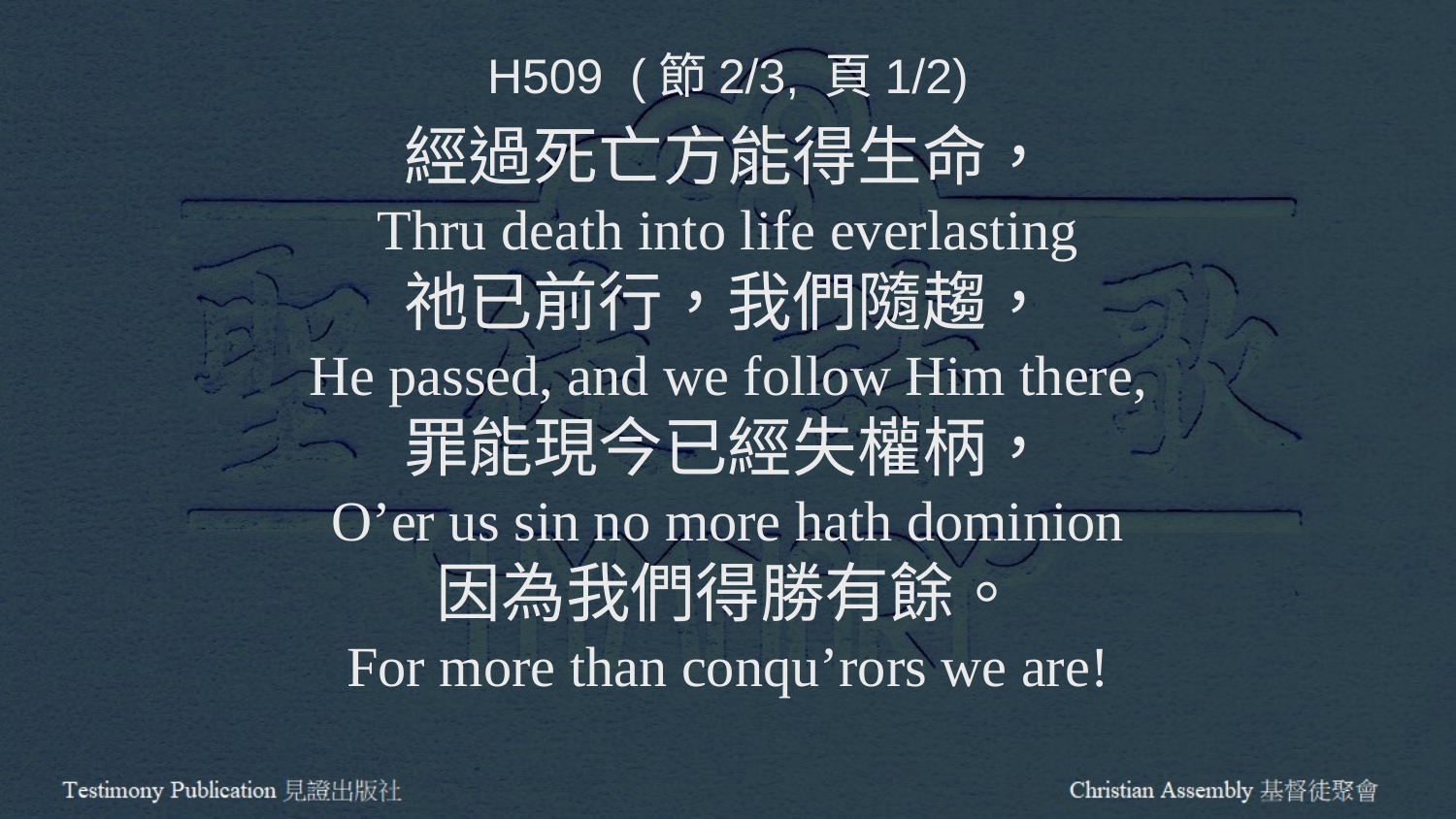

H509  (節2/3, 頁1/2)
經過死亡方能得生命，
Thru death into life everlasting
祂已前行，我們隨趨，
He passed, and we follow Him there,
罪能現今已經失權柄，
O’er us sin no more hath dominion
因為我們得勝有餘。
For more than conqu’rors we are!